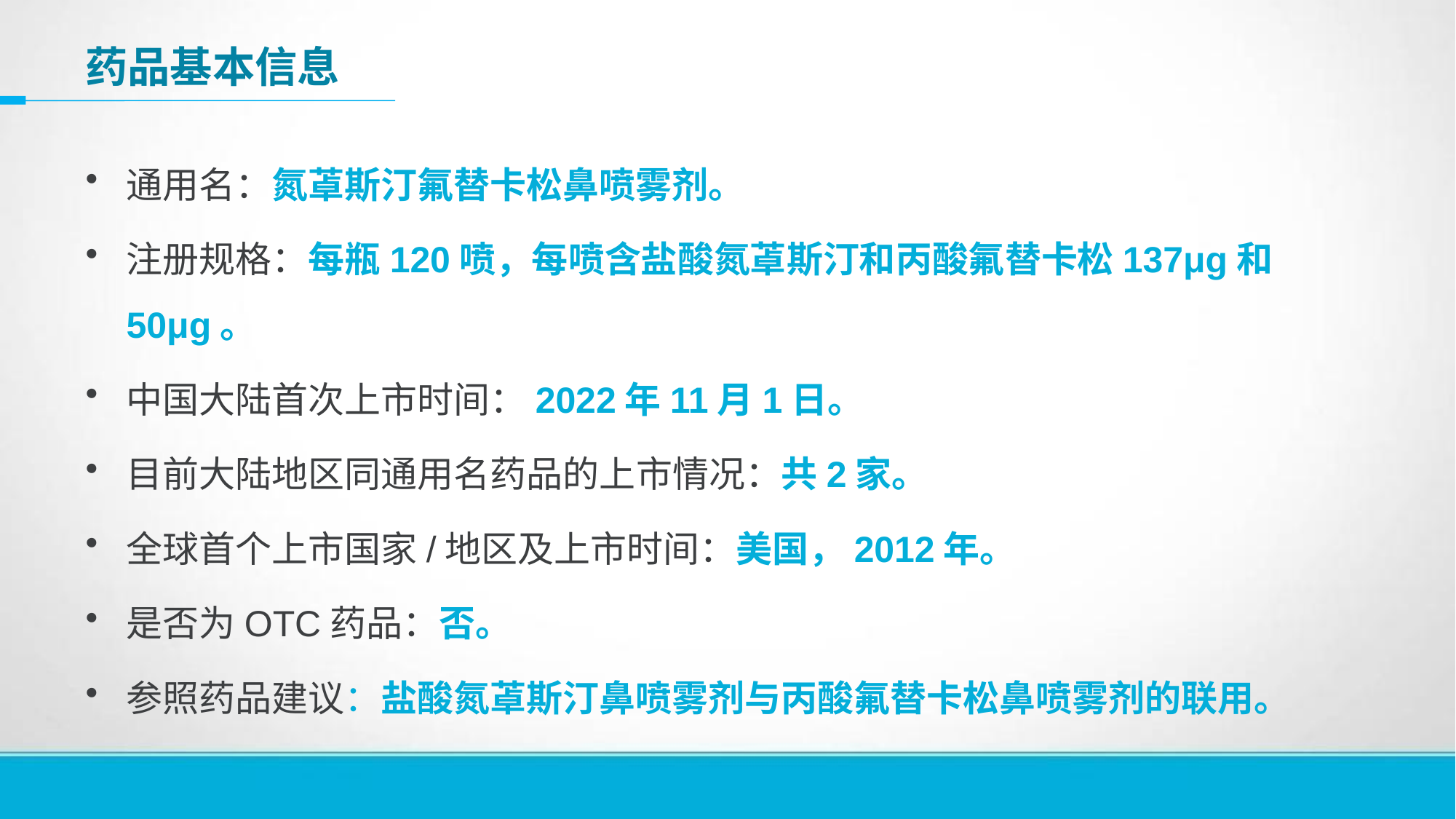

# 药品基本信息
通用名：氮䓬斯汀氟替卡松鼻喷雾剂。
注册规格：每瓶120喷，每喷含盐酸氮䓬斯汀和丙酸氟替卡松137μg和50μg。
中国大陆首次上市时间：2022年11月1日。
目前大陆地区同通用名药品的上市情况：共2家。
全球首个上市国家/地区及上市时间：美国，2012年。
是否为OTC药品：否。
参照药品建议：盐酸氮䓬斯汀鼻喷雾剂与丙酸氟替卡松鼻喷雾剂的联用。